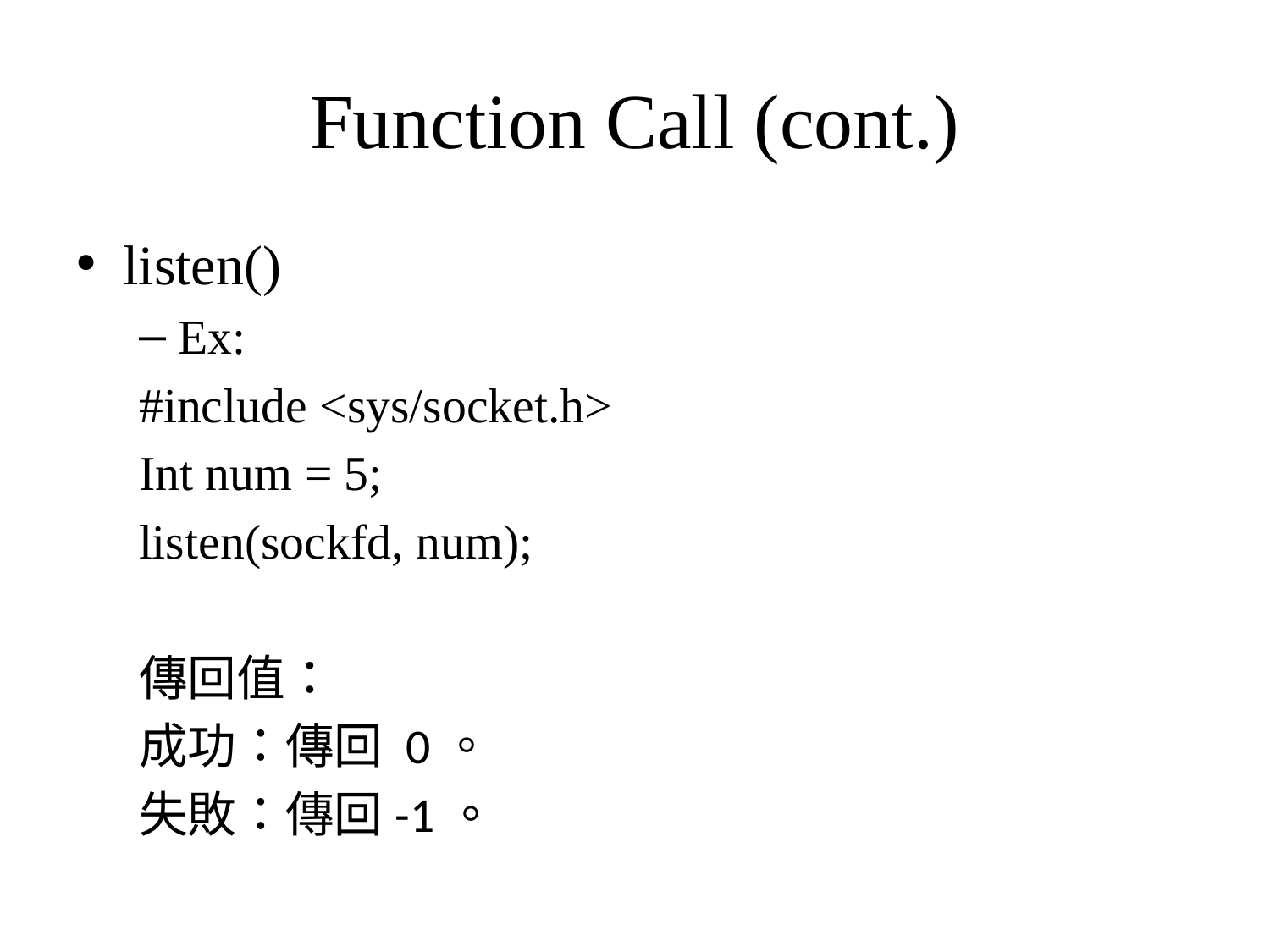

# Function Call (cont.)
listen()
Ex:
#include <sys/socket.h>
Int num = 5;
listen(sockfd, num);

傳回值：
成功：傳回 0。
失敗：傳回-1。